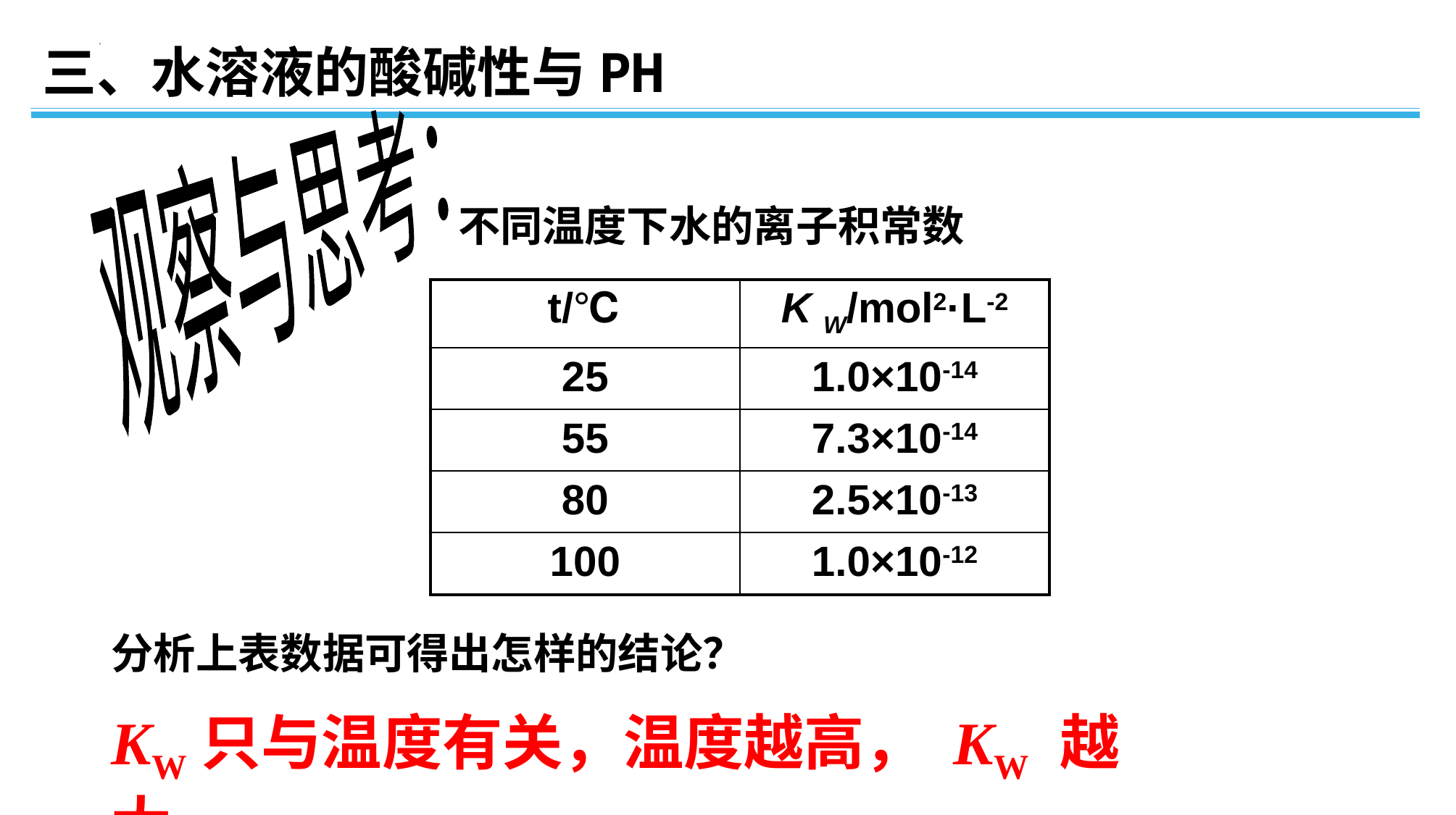

三、水溶液的酸碱性与PH
观察与思考：
不同温度下水的离子积常数
| t/℃ | K W/mol2·L-2 |
| --- | --- |
| 25 | 1.0×10-14 |
| 55 | 7.3×10-14 |
| 80 | 2.5×10-13 |
| 100 | 1.0×10-12 |
分析上表数据可得出怎样的结论？

KW只与温度有关，温度越高， KW  越大